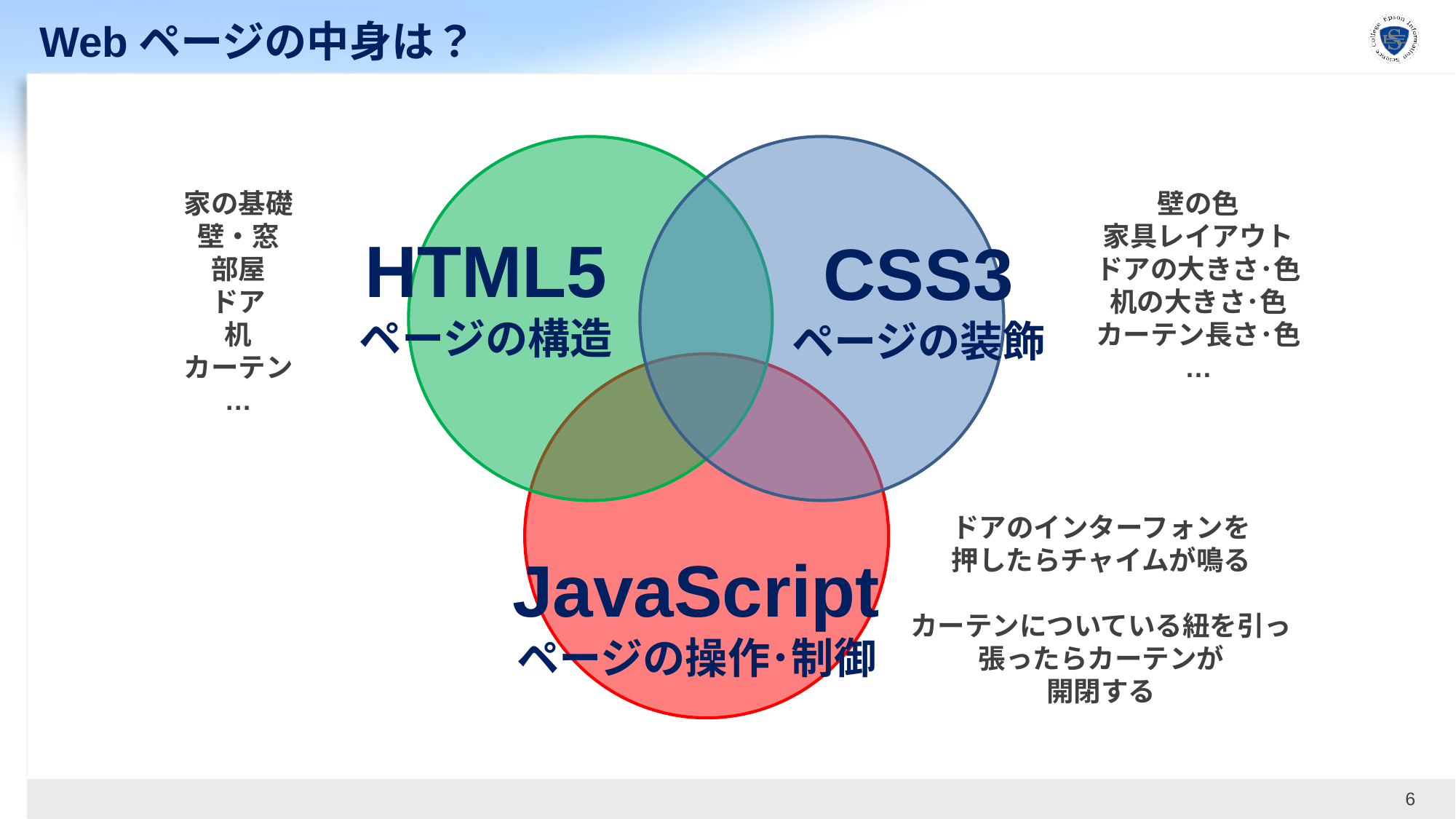

# Webページの中身は？

壁の色
家具レイアウト
ドアの大きさ･色
机の大きさ･色
カーテン長さ･色
…
家の基礎
壁・窓
部屋
ドア
机
カーテン
…
HTML5
ページの構造
CSS3
ページの装飾

ドアのインターフォンを
押したらチャイムが鳴る

カーテンについている紐を引っ張ったらカーテンが
開閉する
JavaScript
ページの操作･制御